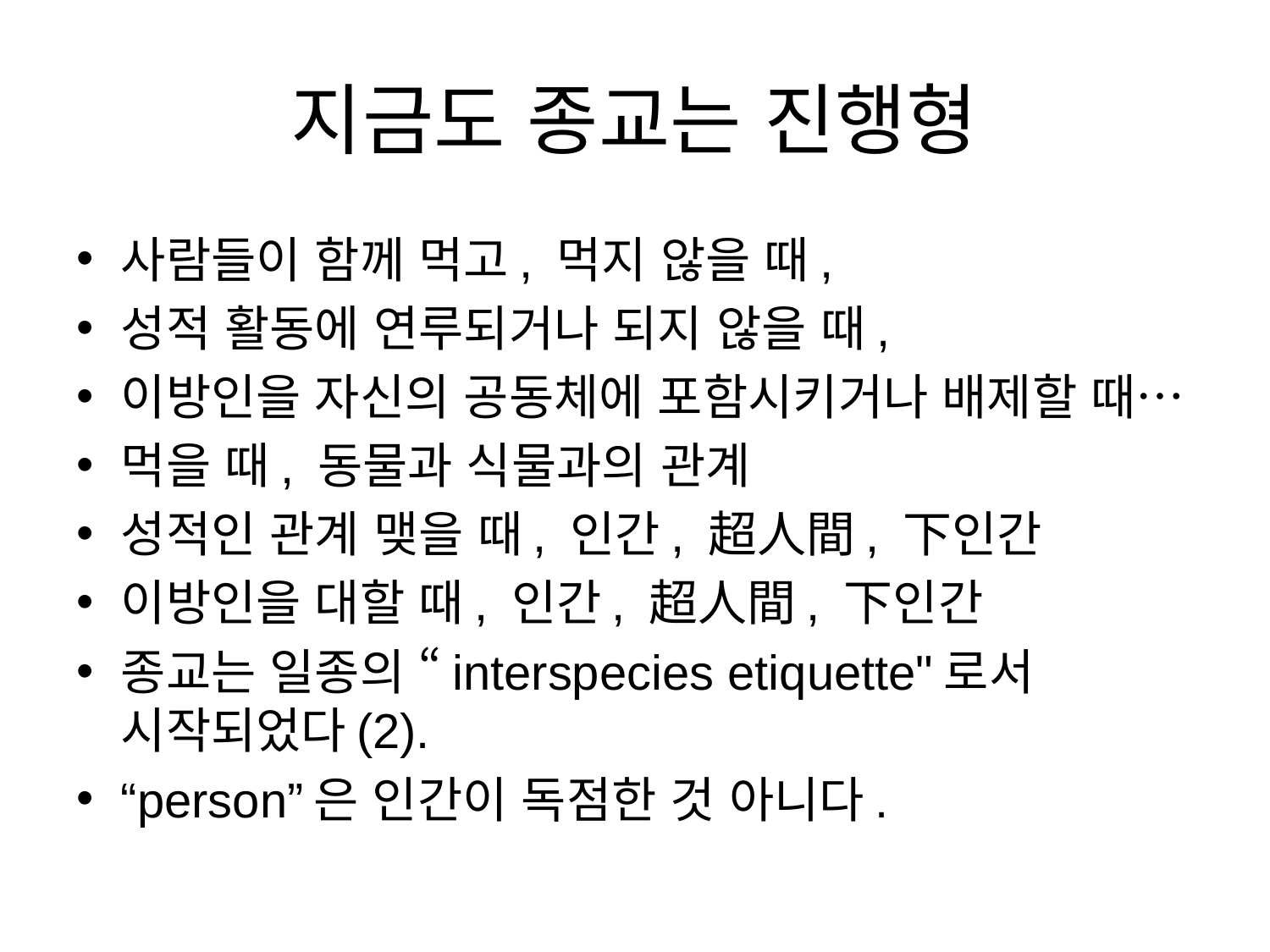

# 지금도 종교는 진행형
사람들이 함께 먹고, 먹지 않을 때,
성적 활동에 연루되거나 되지 않을 때,
이방인을 자신의 공동체에 포함시키거나 배제할 때…
먹을 때, 동물과 식물과의 관계
성적인 관계 맺을 때, 인간, 超人間, 下인간
이방인을 대할 때, 인간, 超人間, 下인간
종교는 일종의 “interspecies etiquette"로서 시작되었다(2).
“person”은 인간이 독점한 것 아니다.